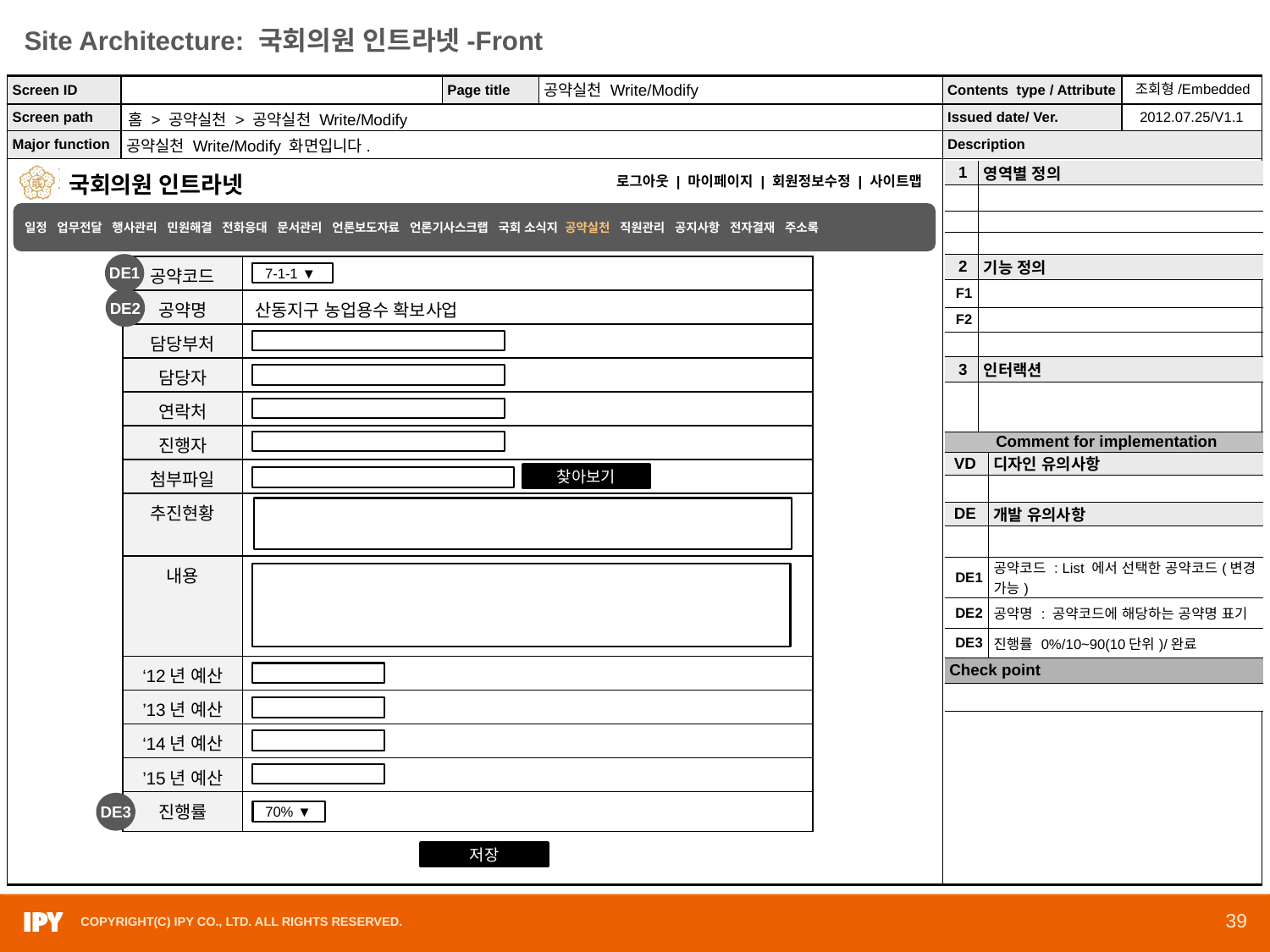

공약실천 Write/Modify
조회형/Embedded
홈 > 공약실천 > 공약실천 Write/Modify
공약실천 Write/Modify 화면입니다.
| 1 | 영역별 정의 |  |
| --- | --- | --- |
|  |  |  |
|  |  |  |
|  |  |  |
| 2 | 기능 정의 |  |
| F1 |  |  |
| F2 |  |  |
|  |  |  |
| 3 | 인터랙션 |  |
|  |  |  |
| Comment for implementation |  |  |
| VD |  | 디자인 유의사항 |
|  |  |  |
| DE |  | 개발 유의사항 |
|  |  |  |
| DE1 |  | 공약코드 : List 에서 선택한 공약코드(변경 가능) |
| DE2 |  | 공약명 : 공약코드에 해당하는 공약명 표기 |
| DE3 |  | 진행률 0%/10~90(10단위)/완료 |
| Check point |  |  |
|  |  |  |
일정   업무전달   행사관리   민원해결   전화응대   문서관리   언론보도자료   언론기사스크랩   국회 소식지  공약실천   직원관리   공지사항   전자결재   주소록
DE1
| 공약코드 |  |
| --- | --- |
| 공약명 | 산동지구 농업용수 확보사업 |
| 담당부처 |  |
| 담당자 |  |
| 연락처 |  |
| 진행자 |  |
| 첨부파일 |  |
| 추진현황 |  |
| 내용 |  |
| ‘12년 예산 |  |
| ’13년 예산 |  |
| ‘14년 예산 |  |
| ’15년 예산 |  |
| 진행률 |  |
7-1-1 ▼
DE2

찾아보기

DE3
70% ▼
저장
39